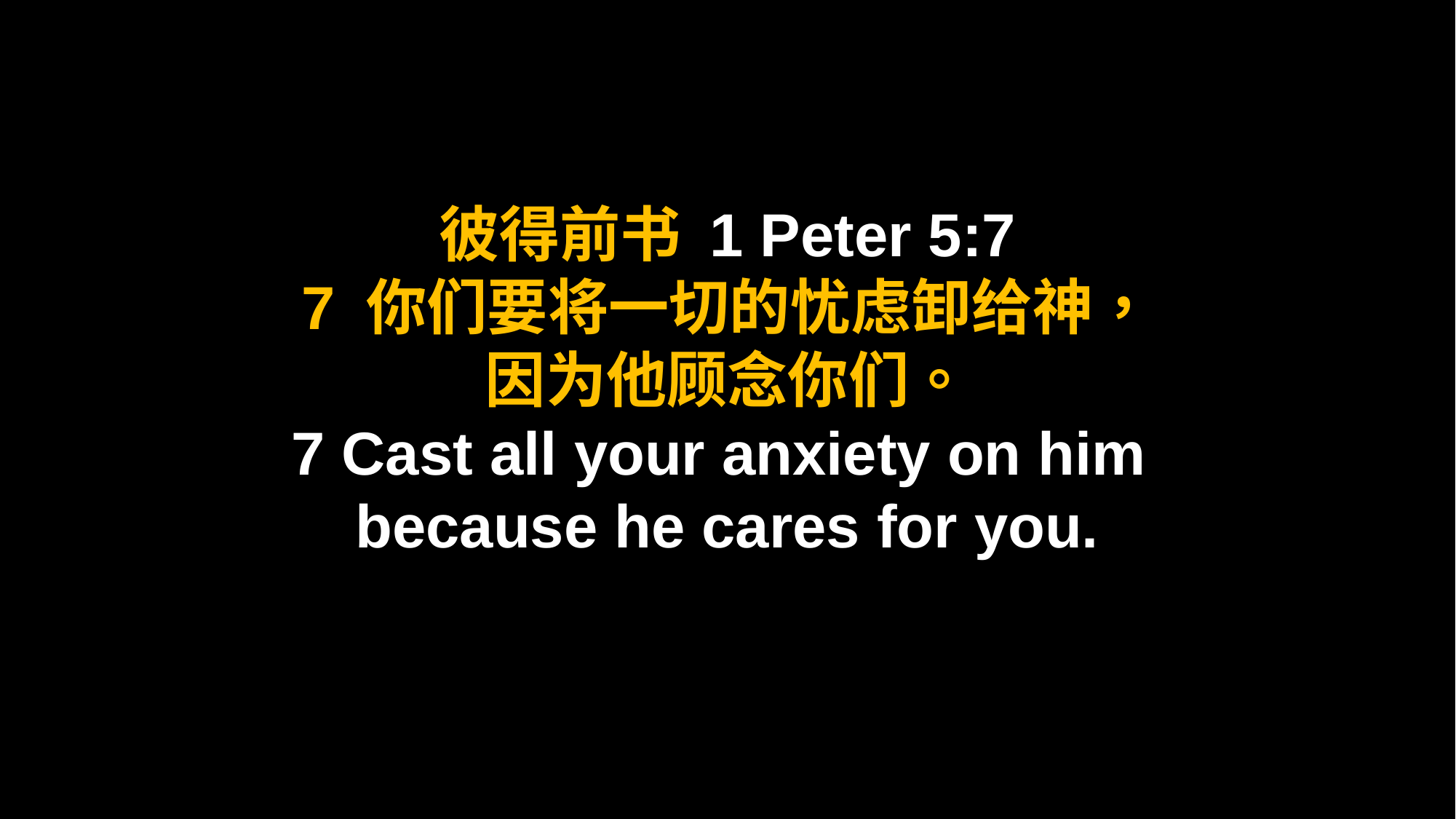

彼得前书 1 Peter 5:7
7 你们要将一切的忧虑卸给神，
因为他顾念你们。
7 Cast all your anxiety on him
because he cares for you.